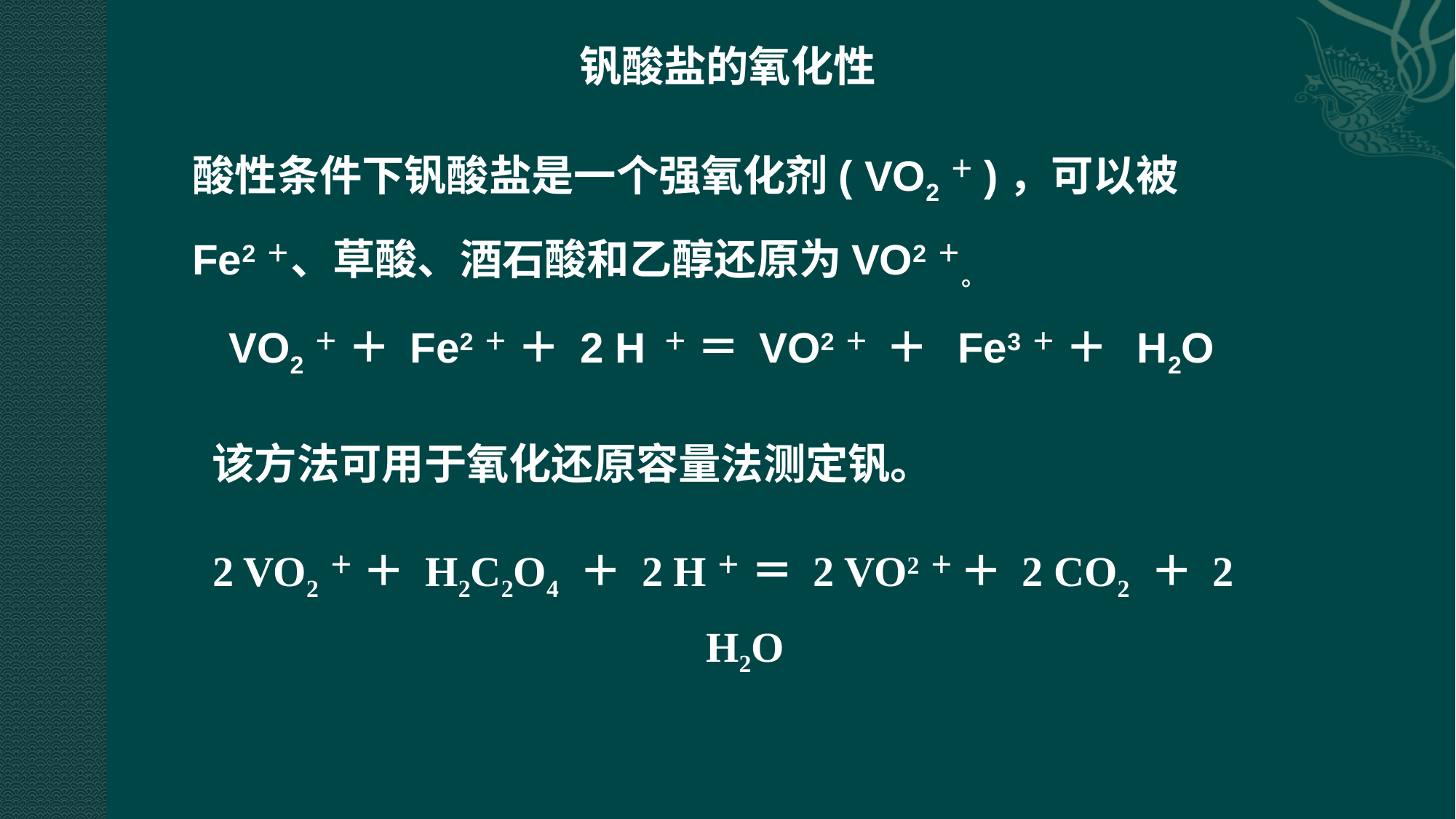

钒酸盐的氧化性
酸性条件下钒酸盐是一个强氧化剂( VO2＋)，可以被
Fe2＋、草酸、酒石酸和乙醇还原为VO2＋。
VO2＋ ＋ Fe2＋ ＋ 2 H ＋ ＝ VO2＋   ＋  Fe3＋ ＋  H2O
 该方法可用于氧化还原容量法测定钒。
2 VO2＋ ＋ H2C2O4 ＋ 2 H＋ ＝ 2 VO2＋ ＋ 2 CO2 ＋ 2 H2O